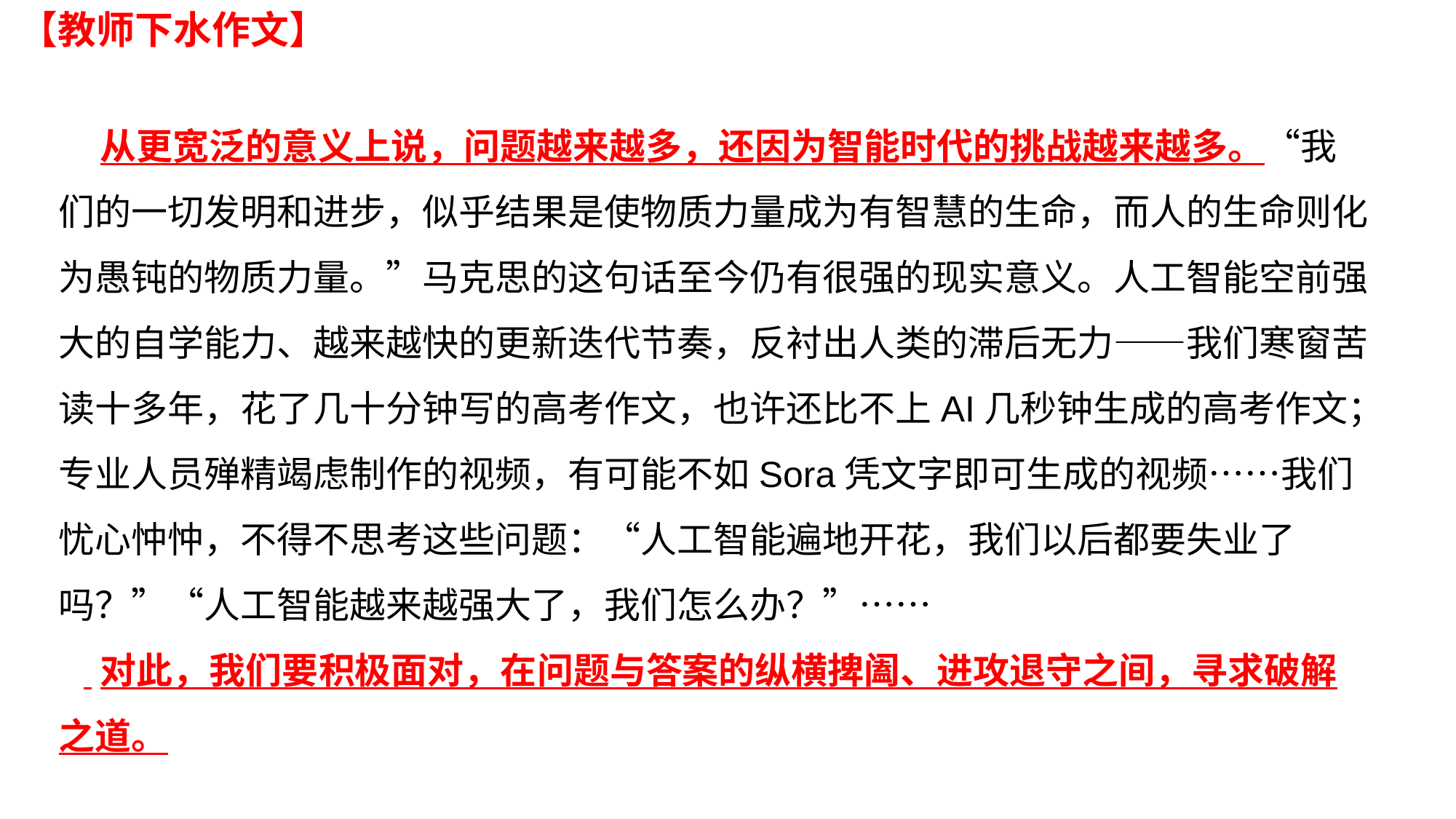

【教师下水作文】
    从更宽泛的意义上说，问题越来越多，还因为智能时代的挑战越来越多。“我们的一切发明和进步，似乎结果是使物质力量成为有智慧的生命，而人的生命则化为愚钝的物质力量。”马克思的这句话至今仍有很强的现实意义。人工智能空前强大的自学能力、越来越快的更新迭代节奏，反衬出人类的滞后无力——我们寒窗苦读十多年，花了几十分钟写的高考作文，也许还比不上AI几秒钟生成的高考作文；专业人员殚精竭虑制作的视频，有可能不如Sora凭文字即可生成的视频……我们忧心忡忡，不得不思考这些问题：“人工智能遍地开花，我们以后都要失业了吗？”“人工智能越来越强大了，我们怎么办？”……
    对此，我们要积极面对，在问题与答案的纵横捭阖、进攻退守之间，寻求破解之道。